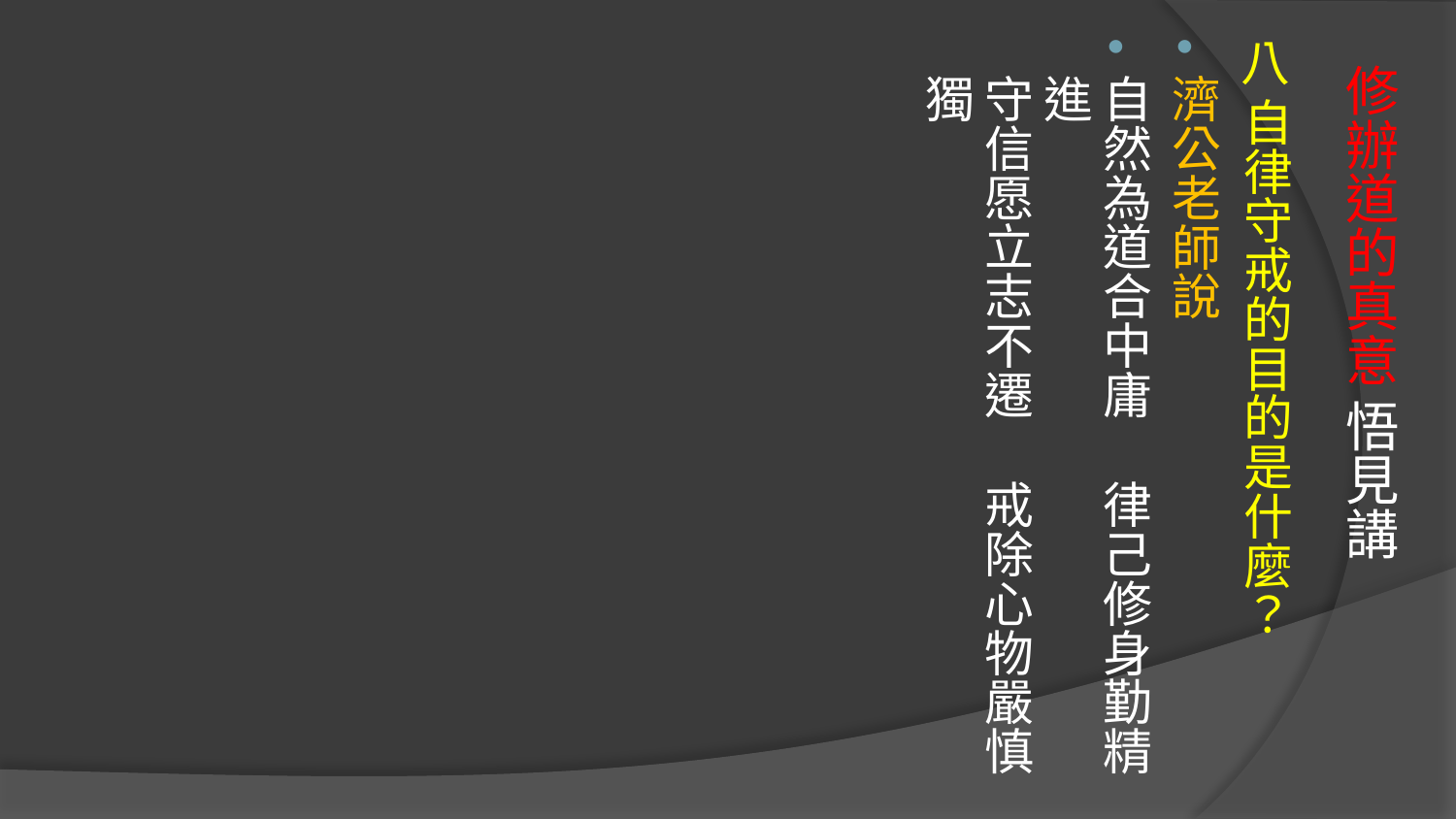

八 自律守戒的目的是什麼？
濟公老師說
自然為道合中庸　 律己修身勤精進
守信愿立志不遷　 戒除心物嚴慎獨

# 修辦道的真意 悟見講